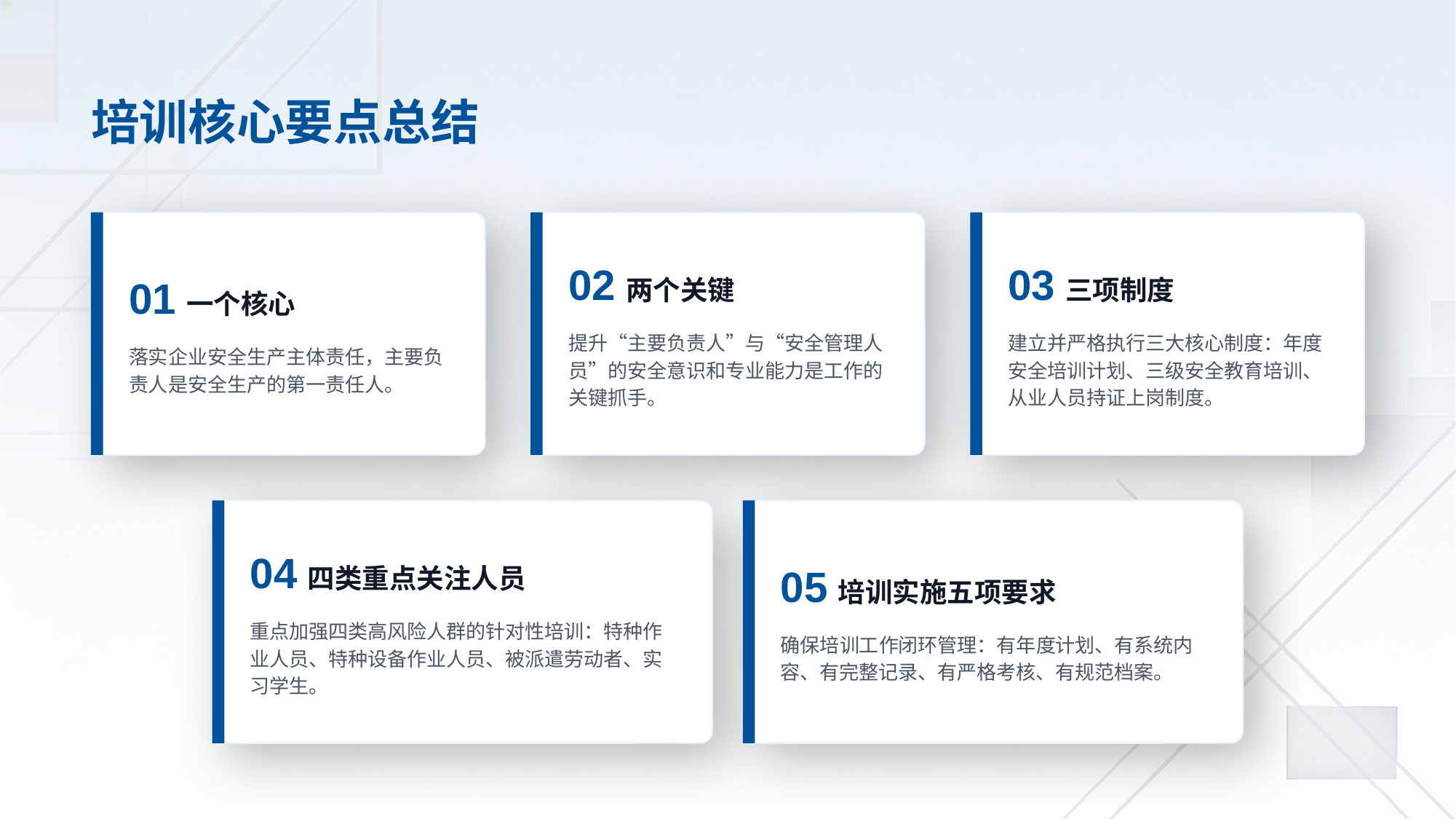

培训核心要点总结

01一个核心
落实企业安全生产主体责任，主要负责人是安全生产的第一责任人。
02两个关键
提升“主要负责人”与“安全管理人员”的安全意识和专业能力是工作的关键抓手。
03三项制度
建立并严格执行三大核心制度：年度安全培训计划、三级安全教育培训、从业人员持证上岗制度。

04四类重点关注人员
重点加强四类高风险人群的针对性培训：特种作业人员、特种设备作业人员、被派遣劳动者、实习学生。
05培训实施五项要求
确保培训工作闭环管理：有年度计划、有系统内容、有完整记录、有严格考核、有规范档案。